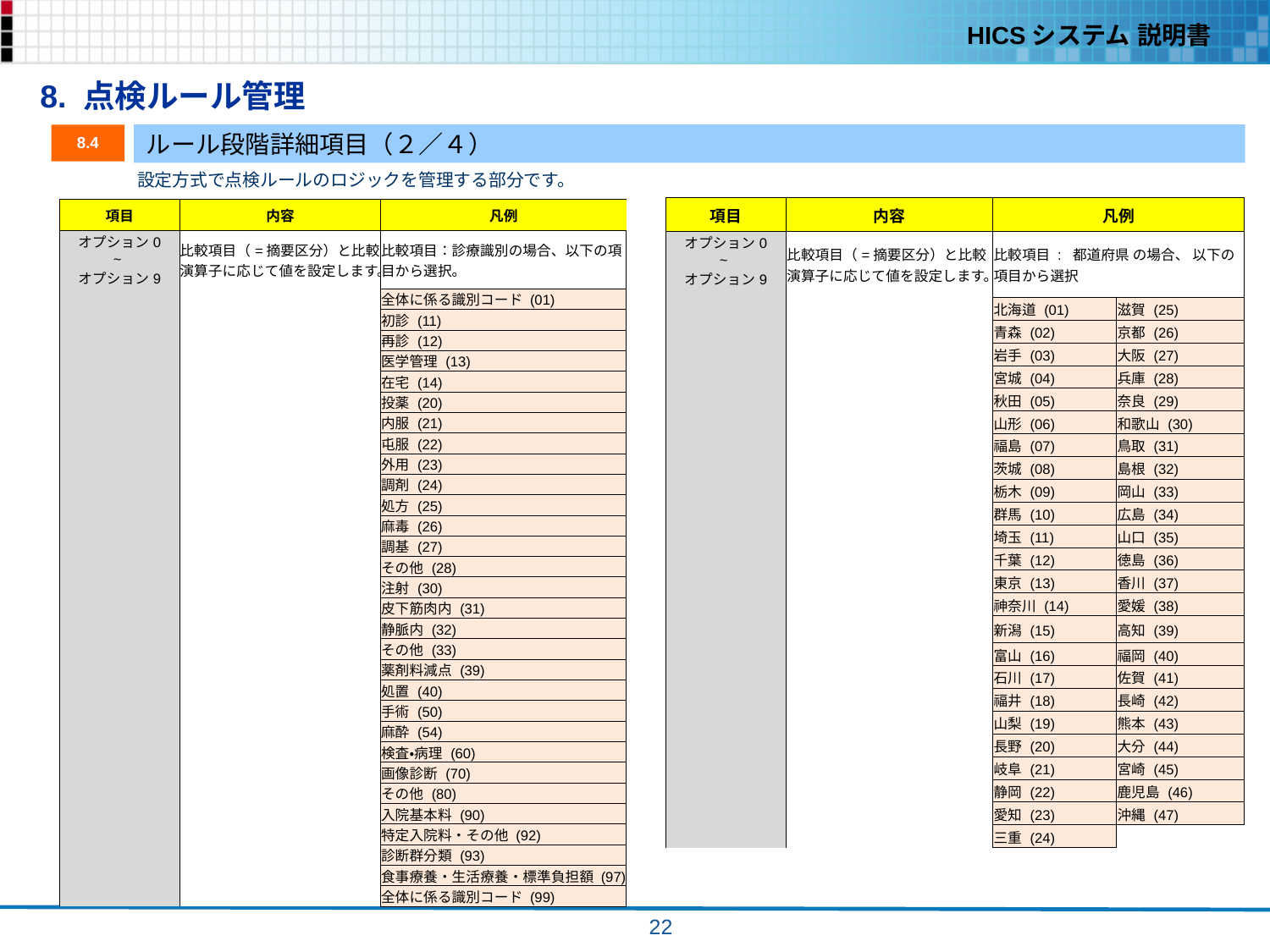

8. 点検ルール管理
ルール段階詳細項目（２／４）
8.4
設定方式で点検ルールのロジックを管理する部分です。
| 項目 | 内容 | 凡例 |  |
| --- | --- | --- | --- |
| オプション0 ~ オプション9 | 比較項目（=摘要区分）と比較演算子に応じて値を設定します。 | 比較項目 : 都道府県 の場合、 以下の項目から選択 |  |
|  |  | 北海道 (01) | 滋賀 (25) |
|  |  | 青森 (02) | 京都 (26) |
|  |  | 岩手 (03) | 大阪 (27) |
|  |  | 宮城 (04) | 兵庫 (28) |
|  |  | 秋田 (05) | 奈良 (29) |
|  |  | 山形 (06) | 和歌山 (30) |
|  |  | 福島 (07) | 鳥取 (31) |
|  |  | 茨城 (08) | 島根 (32) |
|  |  | 栃木 (09) | 岡山 (33) |
|  |  | 群馬 (10) | 広島 (34) |
|  |  | 埼玉 (11) | 山口 (35) |
|  |  | 千葉 (12) | 徳島 (36) |
|  |  | 東京 (13) | 香川 (37) |
|  |  | 神奈川 (14) | 愛媛 (38) |
|  |  | 新潟 (15) | 高知 (39) |
|  |  | 富山 (16) | 福岡 (40) |
|  |  | 石川 (17) | 佐賀 (41) |
|  |  | 福井 (18) | 長崎 (42) |
|  |  | 山梨 (19) | 熊本 (43) |
|  |  | 長野 (20) | 大分 (44) |
|  |  | 岐阜 (21) | 宮崎 (45) |
|  |  | 静岡 (22) | 鹿児島 (46) |
|  |  | 愛知 (23) | 沖縄 (47) |
|  |  | 三重 (24) |  |
| 項目 | 内容 | 凡例 |
| --- | --- | --- |
| オプション0 ~ オプション9 | 比較項目（=摘要区分）と比較演算子に応じて値を設定します。 | 比較項目：診療識別の場合、以下の項目から選択。 |
|  |  | 全体に係る識別コード (01) |
|  |  | 初診 (11) |
|  |  | 再診 (12) |
|  |  | 医学管理 (13) |
|  |  | 在宅 (14) |
|  |  | 投薬 (20) |
|  |  | 内服 (21) |
|  |  | 屯服 (22) |
|  |  | 外用 (23) |
|  |  | 調剤 (24) |
|  |  | 処方 (25) |
|  |  | 麻毒 (26) |
|  |  | 調基 (27) |
|  |  | その他 (28) |
|  |  | 注射 (30) |
|  |  | 皮下筋肉内 (31) |
|  |  | 静脈内 (32) |
|  |  | その他 (33) |
|  |  | 薬剤料減点 (39) |
|  |  | 処置 (40) |
|  |  | 手術 (50) |
|  |  | 麻酔 (54) |
|  |  | 検査・病理 (60) |
|  |  | 画像診断 (70) |
|  |  | その他 (80) |
|  |  | 入院基本料 (90) |
|  |  | 特定入院料・その他 (92) |
|  |  | 診断群分類 (93) |
|  |  | 食事療養・生活療養・標準負担額 (97) |
|  |  | 全体に係る識別コード (99) |
22